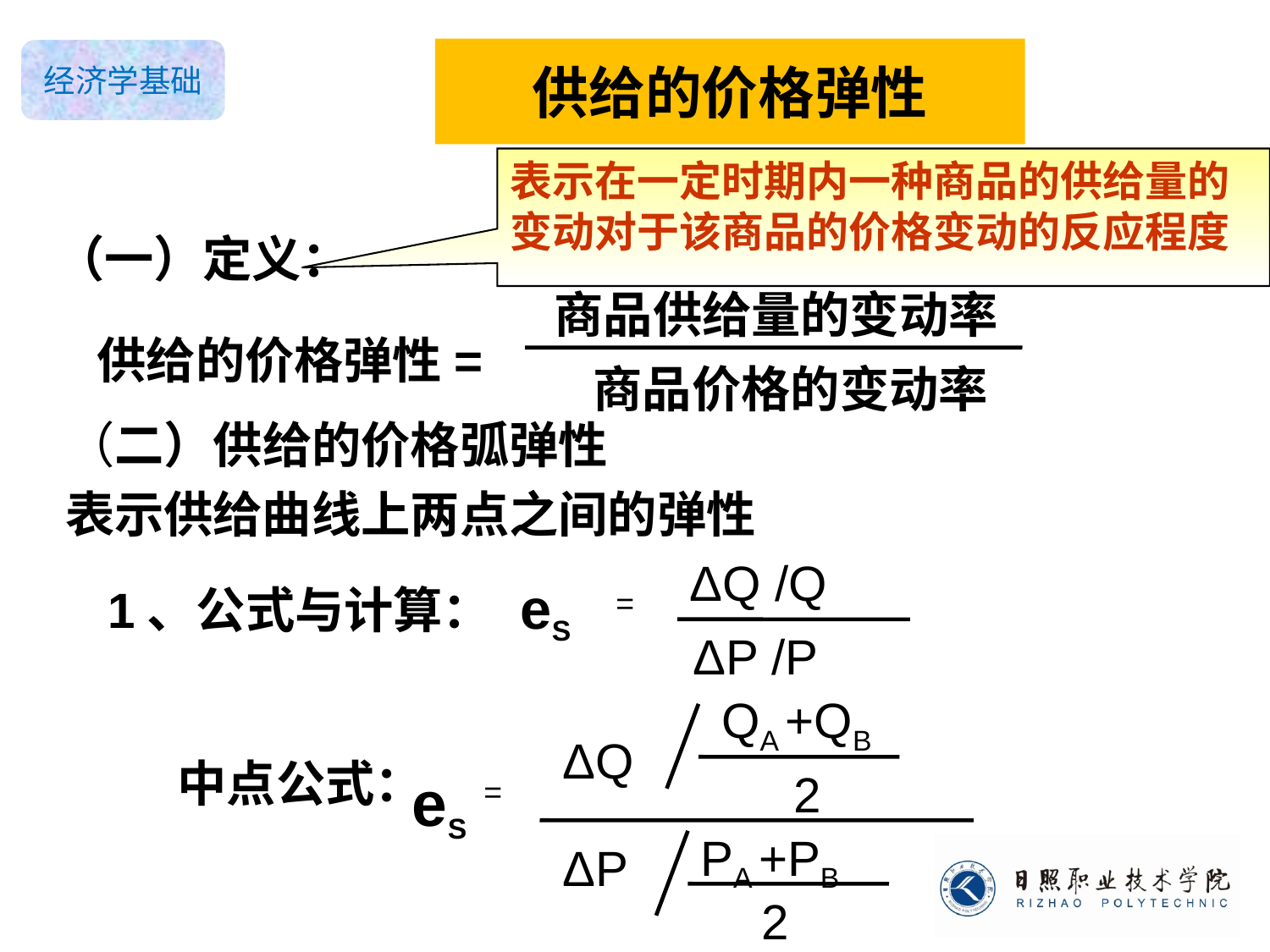

# 供给的价格弹性
表示在一定时期内一种商品的供给量的变动对于该商品的价格变动的反应程度

（一）定义：
    商品供给量的变动率
供给的价格弹性=

    商品价格的变动率
（二）供给的价格弧弹性
表示供给曲线上两点之间的弹性
ΔQ /Q
eS
1、公式与计算：
=
 ΔP /P

QA +QB

ΔQ

      2
中点公式：
eS
=

PA +PB
ΔP

      2